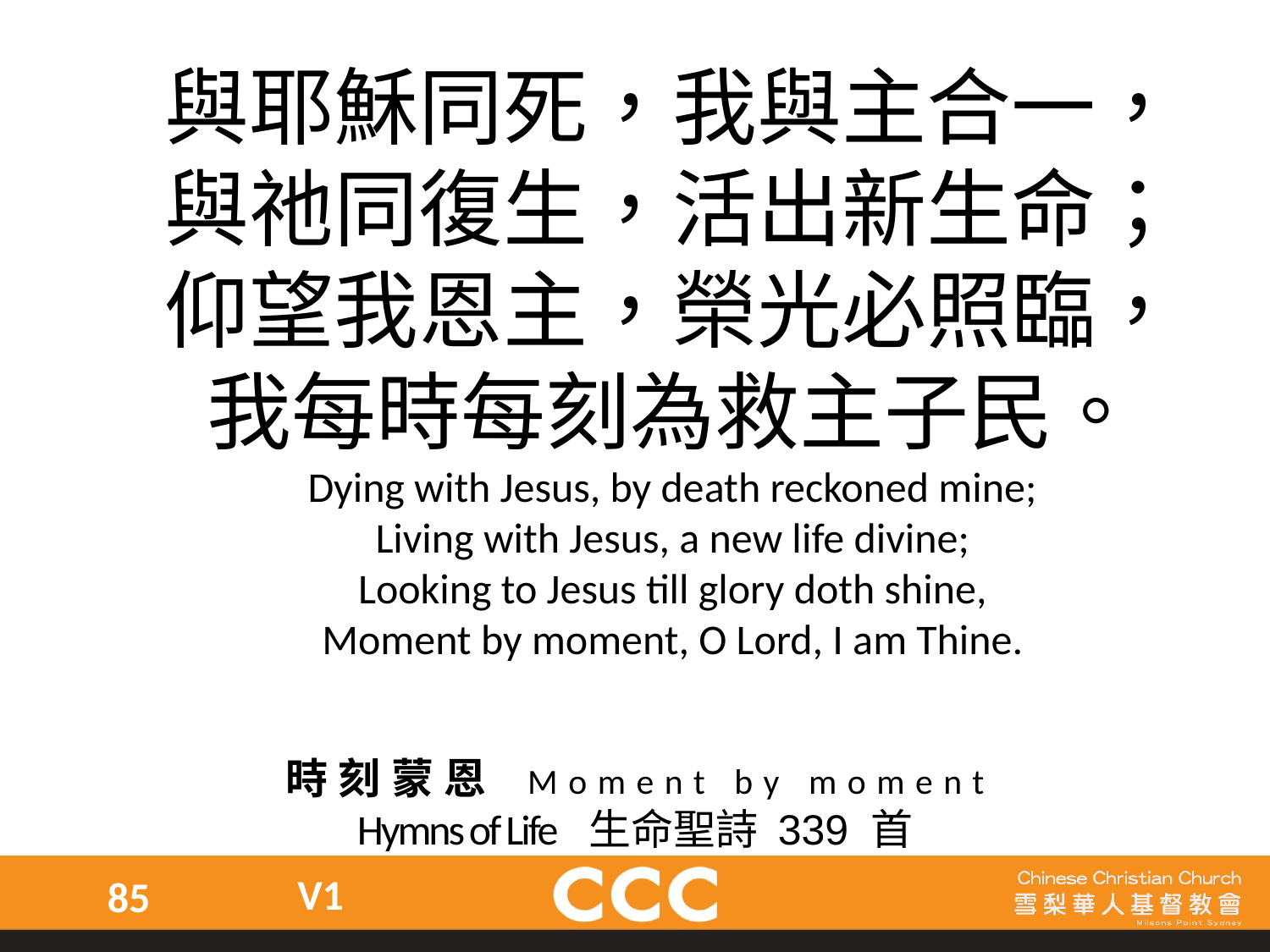

與耶穌同死，我與主合一，
與祂同復生，活出新生命；
仰望我恩主，榮光必照臨，
我每時每刻為救主子民。
Dying with Jesus, by death reckoned mine;
Living with Jesus, a new life divine;
Looking to Jesus till glory doth shine,
Moment by moment, O Lord, I am Thine.
時刻蒙恩 Moment by moment
Hymns of Life   生命聖詩 339 首
V1
85